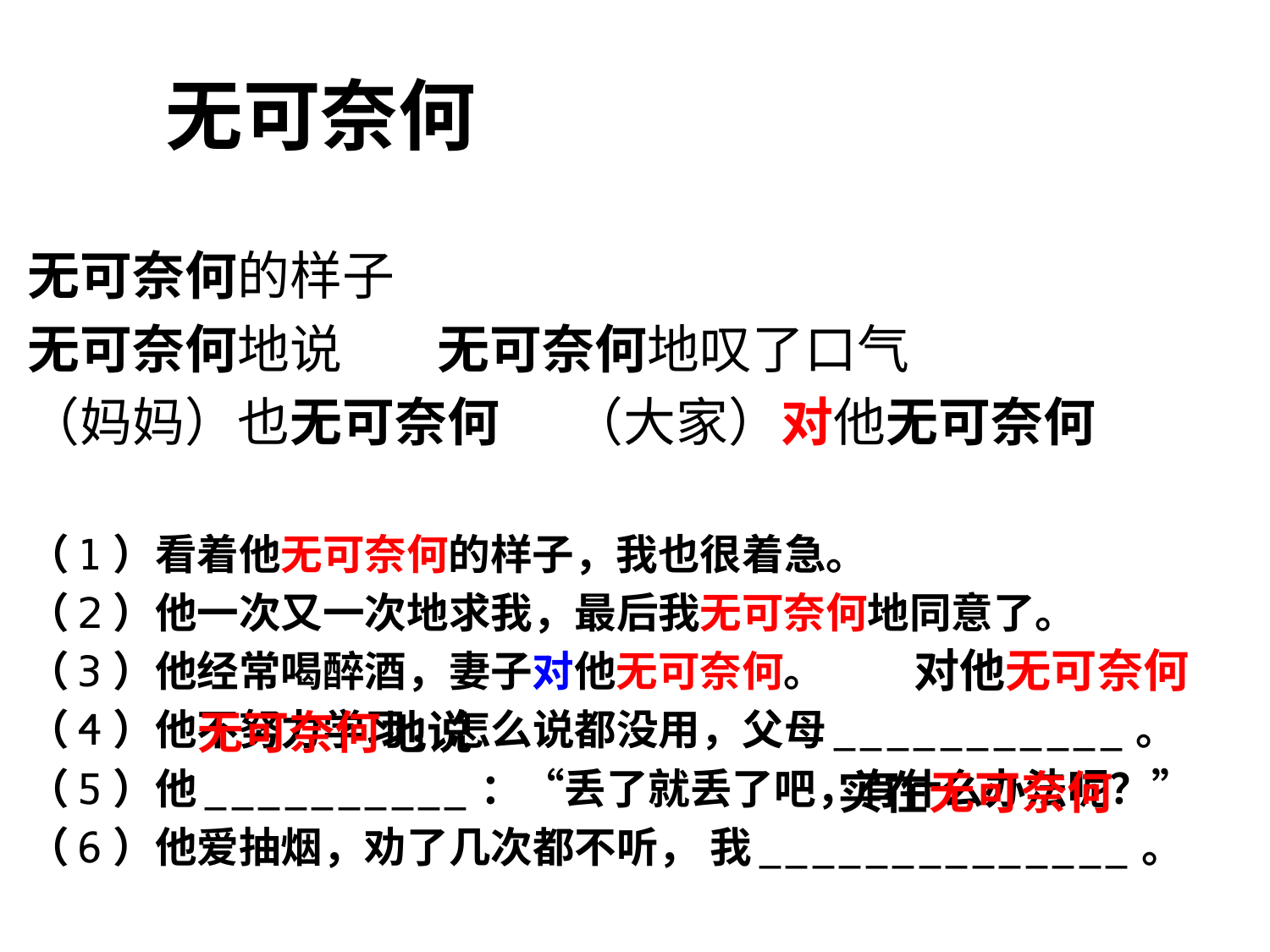

# 无可奈何
无可奈何的样子
无可奈何地说        无可奈何地叹了口气
（妈妈）也无可奈何      （大家）对他无可奈何

（1）看着他无可奈何的样子，我也很着急。
（2）他一次又一次地求我，最后我无可奈何地同意了。
（3）他经常喝醉酒，妻子对他无可奈何。
（4）他不努力学习，怎么说都没用，父母___________。
（5）他__________：“丢了就丢了吧，有什么办法呢？”
（6）他爱抽烟，劝了几次都不听， 我______________。
对他无可奈何
无可奈何地说
实在无可奈何